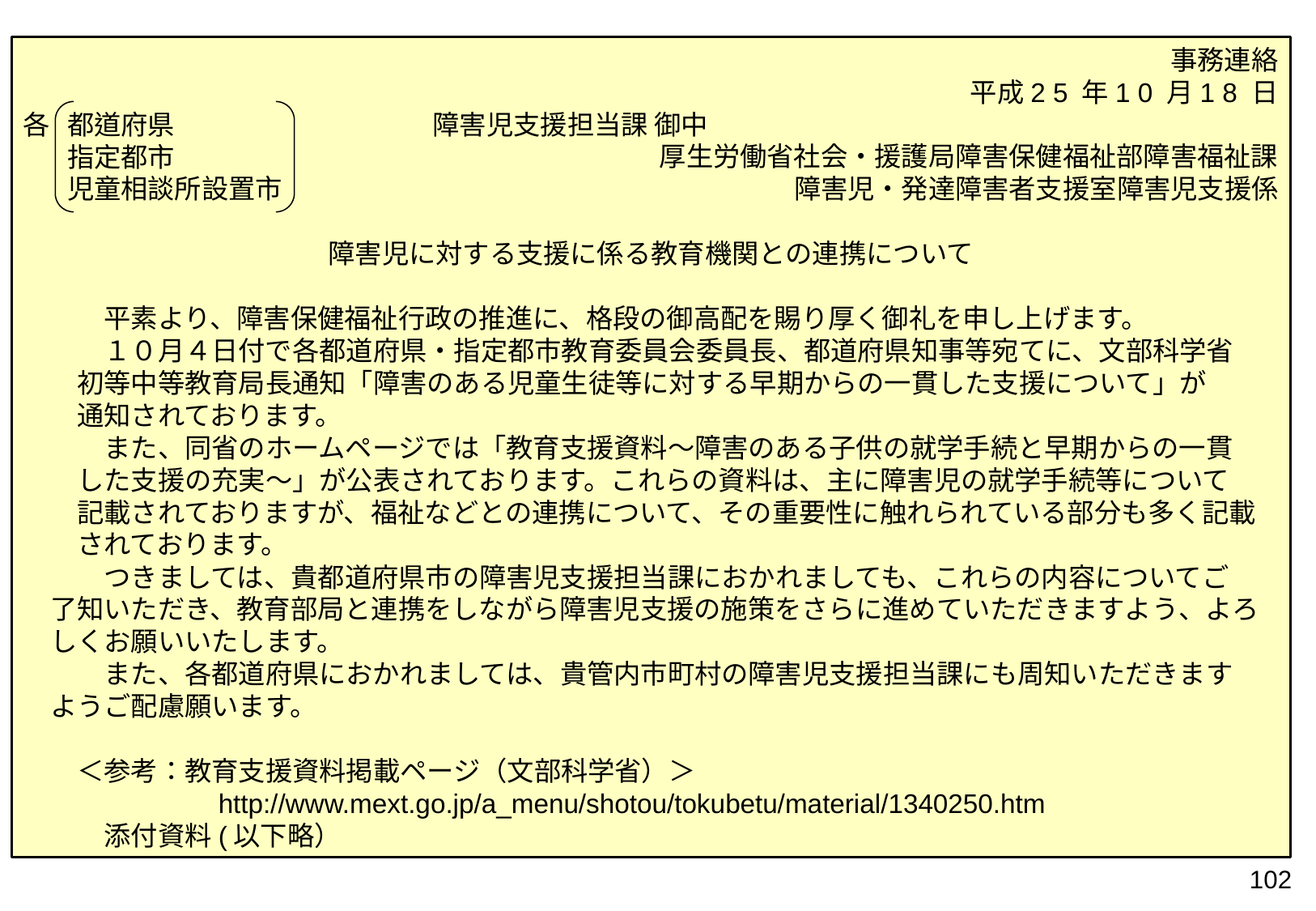

事務連絡
平成2 5 年1 0 月1 8 日
各 　　　　　　　　　　　　　　障害児支援担当課 御中
厚生労働省社会・援護局障害保健福祉部障害福祉課
障害児・発達障害者支援室障害児支援係

障害児に対する支援に係る教育機関との連携について

　　　平素より、障害保健福祉行政の推進に、格段の御高配を賜り厚く御礼を申し上げます。
　　　１０月４日付で各都道府県・指定都市教育委員会委員長、都道府県知事等宛てに、文部科学省
　　初等中等教育局長通知「障害のある児童生徒等に対する早期からの一貫した支援について」が
　　通知されております。
　　　また、同省のホームページでは「教育支援資料～障害のある子供の就学手続と早期からの一貫
　　した支援の充実～」が公表されております。これらの資料は、主に障害児の就学手続等について
　　記載されておりますが、福祉などとの連携について、その重要性に触れられている部分も多く記載
　　されております。
　　　つきましては、貴都道府県市の障害児支援担当課におかれましても、これらの内容についてご
　了知いただき、教育部局と連携をしながら障害児支援の施策をさらに進めていただきますよう、よろ
　しくお願いいたします。
　　　また、各都道府県におかれましては、貴管内市町村の障害児支援担当課にも周知いただきます
　ようご配慮願います。

　　＜参考：教育支援資料掲載ページ（文部科学省）＞
　　　　　　　http://www.mext.go.jp/a_menu/shotou/tokubetu/material/1340250.htm
　　　添付資料(以下略）
都道府県
指定都市
児童相談所設置市

102